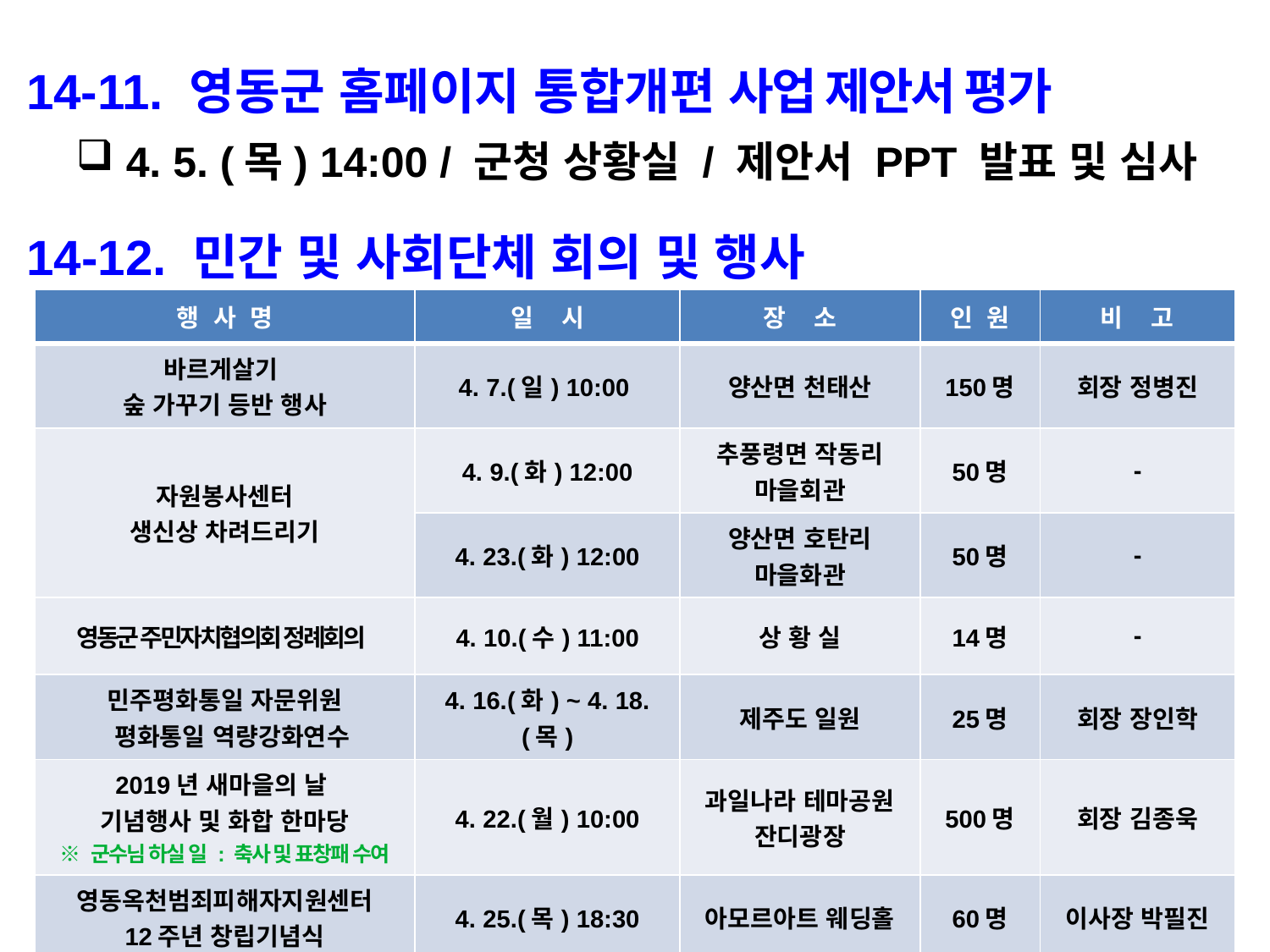

14-11. 영동군 홈페이지 통합개편 사업 제안서 평가
 4. 5. (목) 14:00 / 군청 상황실 / 제안서 PPT 발표 및 심사
 14-12. 민간 및 사회단체 회의 및 행사
| 행 사 명 | 일 시 | 장 소 | 인 원 | 비 고 |
| --- | --- | --- | --- | --- |
| 바르게살기 숲 가꾸기 등반 행사 | 4. 7.(일) 10:00 | 양산면 천태산 | 150명 | 회장 정병진 |
| 자원봉사센터 생신상 차려드리기 | 4. 9.(화) 12:00 | 추풍령면 작동리 마을회관 | 50명 | - |
|  | 4. 23.(화) 12:00 | 양산면 호탄리 마을화관 | 50명 | - |
| 영동군 주민자치협의회 정례회의 | 4. 10.(수) 11:00 | 상 황 실 | 14명 | - |
| 민주평화통일 자문위원 평화통일 역량강화연수 | 4. 16.(화) ~ 4. 18.(목) | 제주도 일원 | 25명 | 회장 장인학 |
| 2019년 새마을의 날 기념행사 및 화합 한마당 ※ 군수님 하실 일 : 축사 및 표창패 수여 | 4. 22.(월) 10:00 | 과일나라 테마공원 잔디광장 | 500명 | 회장 김종욱 |
| 영동옥천범죄피해자지원센터 12주년 창립기념식 | 4. 25.(목) 18:30 | 아모르아트 웨딩홀 | 60명 | 이사장 박필진 |